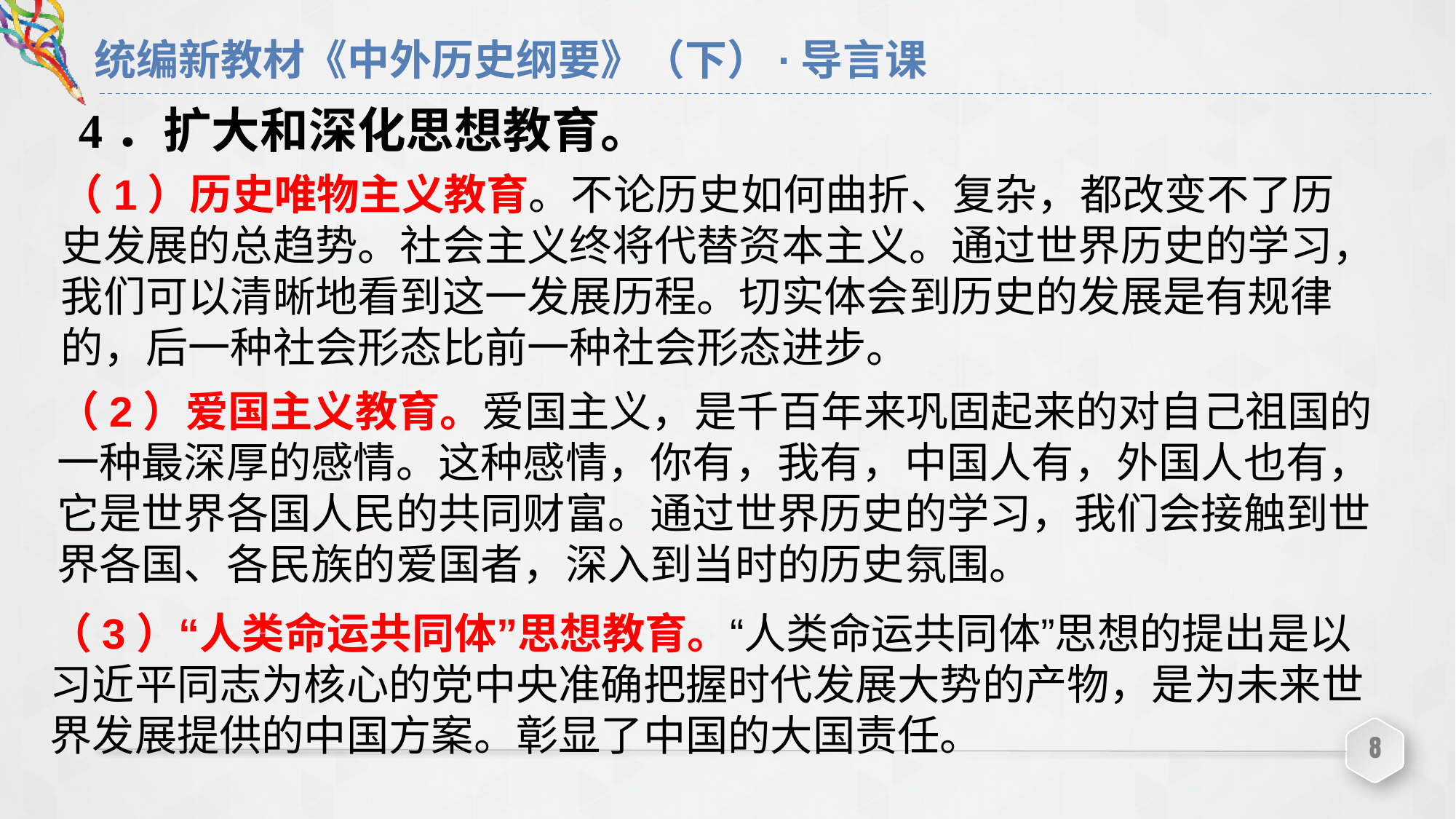

# 统编新教材《中外历史纲要》（下）·导言课
4．扩大和深化思想教育。
（1）历史唯物主义教育。不论历史如何曲折、复杂，都改变不了历史发展的总趋势。社会主义终将代替资本主义。通过世界历史的学习，我们可以清晰地看到这一发展历程。切实体会到历史的发展是有规律的，后一种社会形态比前一种社会形态进步。
（2）爱国主义教育。爱国主义，是千百年来巩固起来的对自己祖国的一种最深厚的感情。这种感情，你有，我有，中国人有，外国人也有，它是世界各国人民的共同财富。通过世界历史的学习，我们会接触到世界各国、各民族的爱国者，深入到当时的历史氛围。
（3）“人类命运共同体”思想教育。“人类命运共同体”思想的提出是以习近平同志为核心的党中央准确把握时代发展大势的产物，是为未来世界发展提供的中国方案。彰显了中国的大国责任。
8